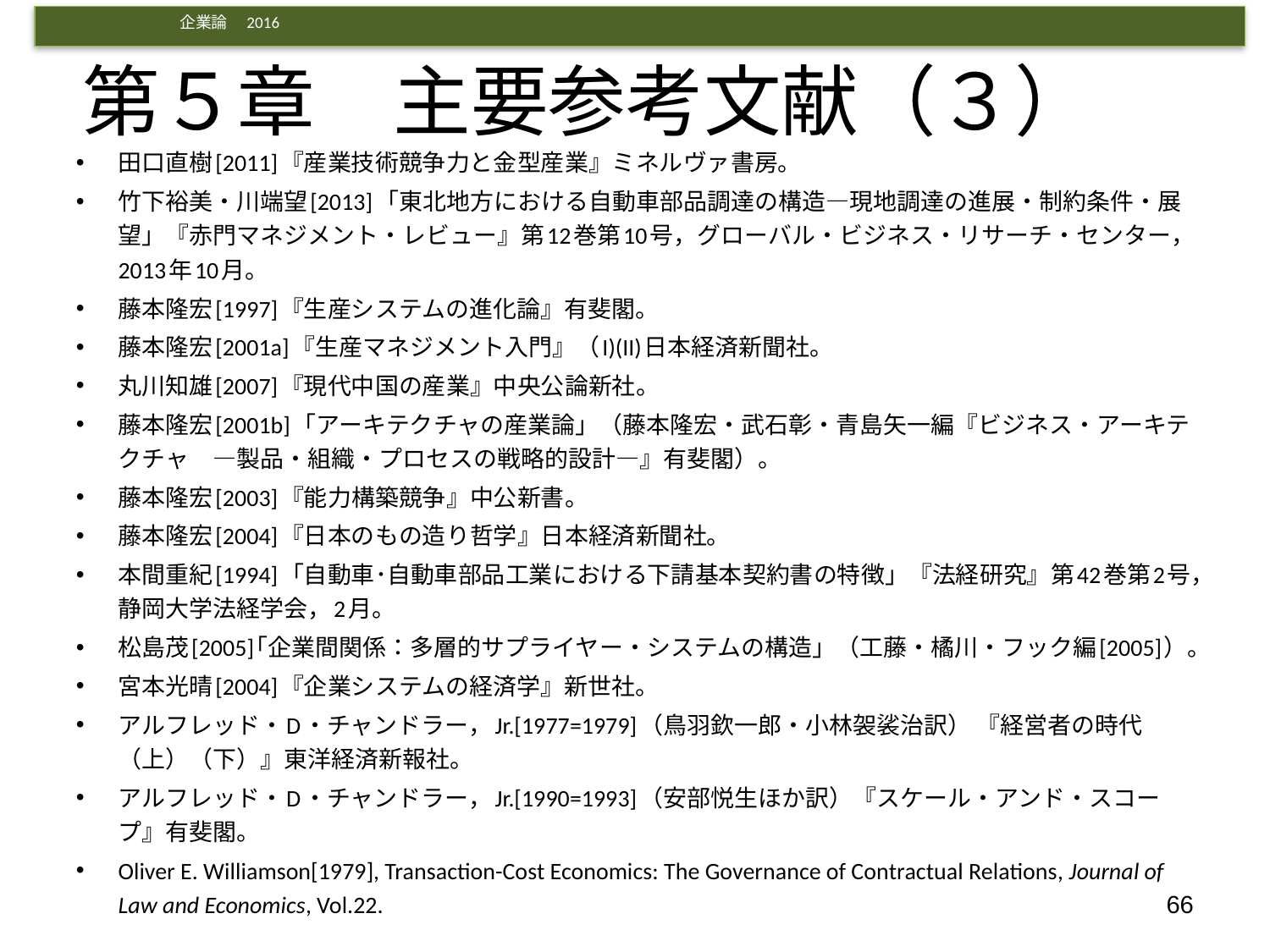

# 第５章　主要参考文献（３）
田口直樹[2011]『産業技術競争力と金型産業』ミネルヴァ書房。
竹下裕美・川端望[2013]「東北地方における自動車部品調達の構造―現地調達の進展・制約条件・展望」『赤門マネジメント・レビュー』第12巻第10号，グローバル・ビジネス・リサーチ・センター，2013年10月。
藤本隆宏[1997]『生産システムの進化論』有斐閣。
藤本隆宏[2001a]『生産マネジメント入門』（I)(II)日本経済新聞社。
丸川知雄[2007]『現代中国の産業』中央公論新社。
藤本隆宏[2001b]「アーキテクチャの産業論」（藤本隆宏・武石彰・青島矢一編『ビジネス・アーキテクチャ　―製品・組織・プロセスの戦略的設計―』有斐閣）。
藤本隆宏[2003]『能力構築競争』中公新書。
藤本隆宏[2004]『日本のもの造り哲学』日本経済新聞社。
本間重紀[1994]「自動車･自動車部品工業における下請基本契約書の特徴」『法経研究』第42巻第2号，静岡大学法経学会，2月。
松島茂[2005]｢企業間関係：多層的サプライヤー・システムの構造」（工藤・橘川・フック編[2005]）。
宮本光晴[2004]『企業システムの経済学』新世社。
アルフレッド・D・チャンドラー，Jr.[1977=1979]（鳥羽欽一郎・小林袈裟治訳） 『経営者の時代（上）（下）』東洋経済新報社。
アルフレッド・D・チャンドラー，Jr.[1990=1993]（安部悦生ほか訳）『スケール・アンド・スコープ』有斐閣。
Oliver E. Williamson[1979], Transaction-Cost Economics: The Governance of Contractual Relations, Journal of Law and Economics, Vol.22.

66